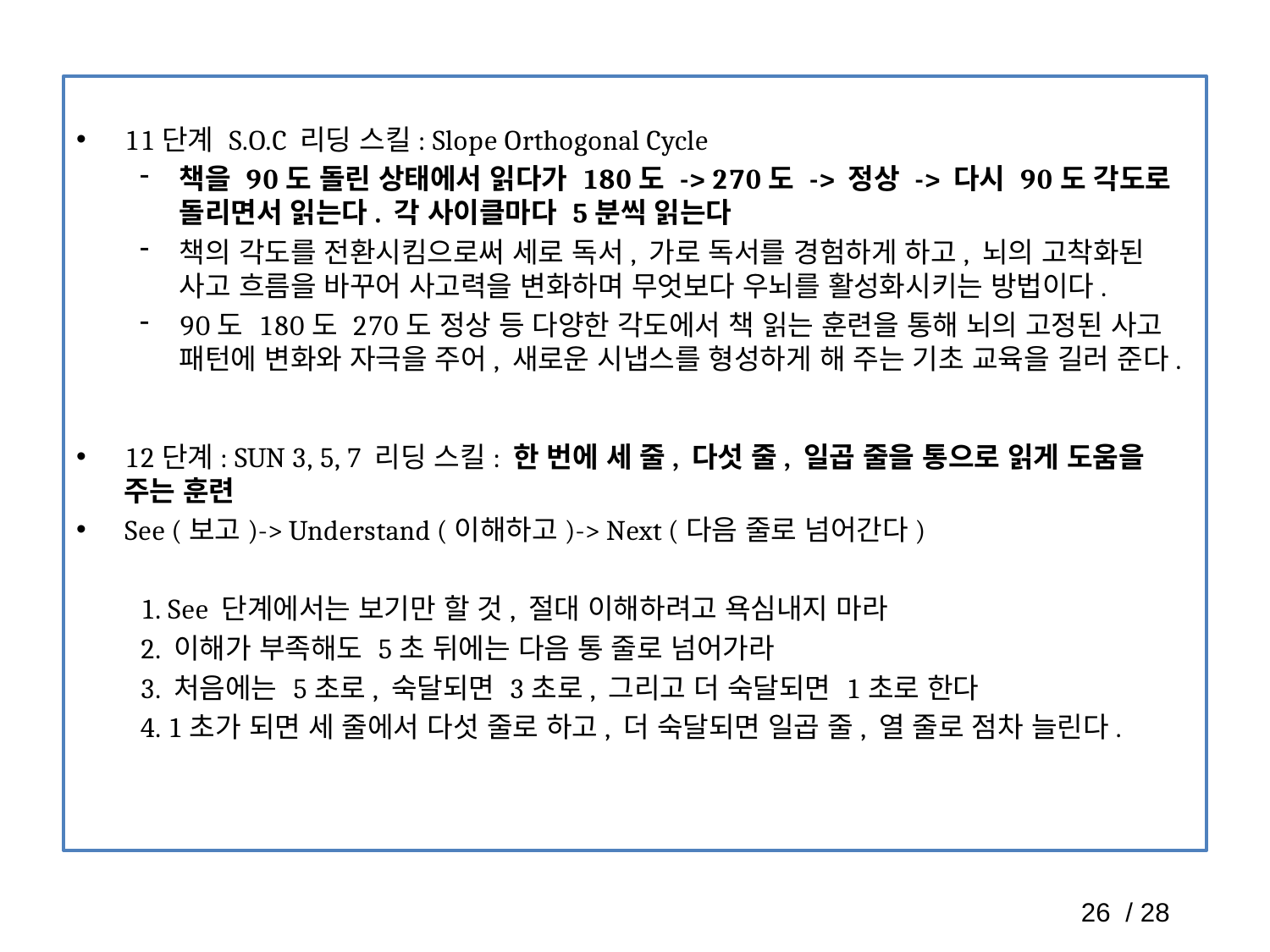

11단계 S.O.C 리딩 스킬: Slope Orthogonal Cycle
책을 90도 돌린 상태에서 읽다가 180도 -> 270도 -> 정상 -> 다시 90도 각도로 돌리면서 읽는다. 각 사이클마다 5분씩 읽는다
책의 각도를 전환시킴으로써 세로 독서, 가로 독서를 경험하게 하고, 뇌의 고착화된 사고 흐름을 바꾸어 사고력을 변화하며 무엇보다 우뇌를 활성화시키는 방법이다.
90도 180도 270도 정상 등 다양한 각도에서 책 읽는 훈련을 통해 뇌의 고정된 사고 패턴에 변화와 자극을 주어, 새로운 시냅스를 형성하게 해 주는 기초 교육을 길러 준다.

12단계: SUN 3, 5, 7 리딩 스킬: 한 번에 세 줄, 다섯 줄, 일곱 줄을 통으로 읽게 도움을 주는 훈련
See (보고)-> Understand (이해하고)-> Next (다음 줄로 넘어간다)

1. See 단계에서는 보기만 할 것, 절대 이해하려고 욕심내지 마라
2. 이해가 부족해도 5초 뒤에는 다음 통 줄로 넘어가라
3. 처음에는 5초로, 숙달되면 3초로, 그리고 더 숙달되면 1초로 한다
4. 1초가 되면 세 줄에서 다섯 줄로 하고, 더 숙달되면 일곱 줄, 열 줄로 점차 늘린다.

26  / 28